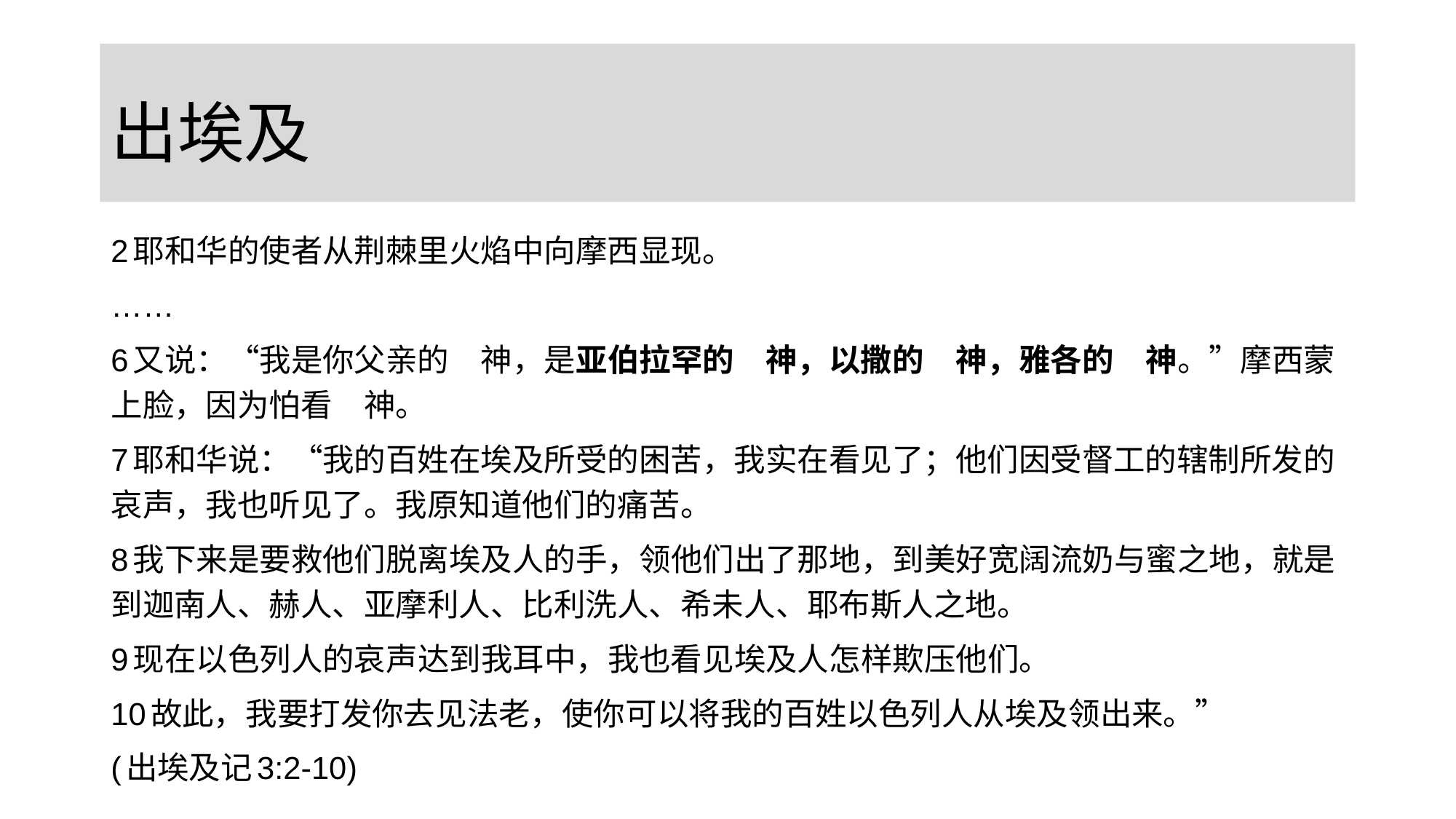

# 出埃及
2耶和华的使者从荆棘里火焰中向摩西显现。
……
6又说：“我是你父亲的　神，是亚伯拉罕的　神，以撒的　神，雅各的　神。”摩西蒙上脸，因为怕看　神。
7耶和华说：“我的百姓在埃及所受的困苦，我实在看见了；他们因受督工的辖制所发的哀声，我也听见了。我原知道他们的痛苦。
8我下来是要救他们脱离埃及人的手，领他们出了那地，到美好宽阔流奶与蜜之地，就是到迦南人、赫人、亚摩利人、比利洗人、希未人、耶布斯人之地。
9现在以色列人的哀声达到我耳中，我也看见埃及人怎样欺压他们。
10故此，我要打发你去见法老，使你可以将我的百姓以色列人从埃及领出来。”
(出埃及记3:2-10)